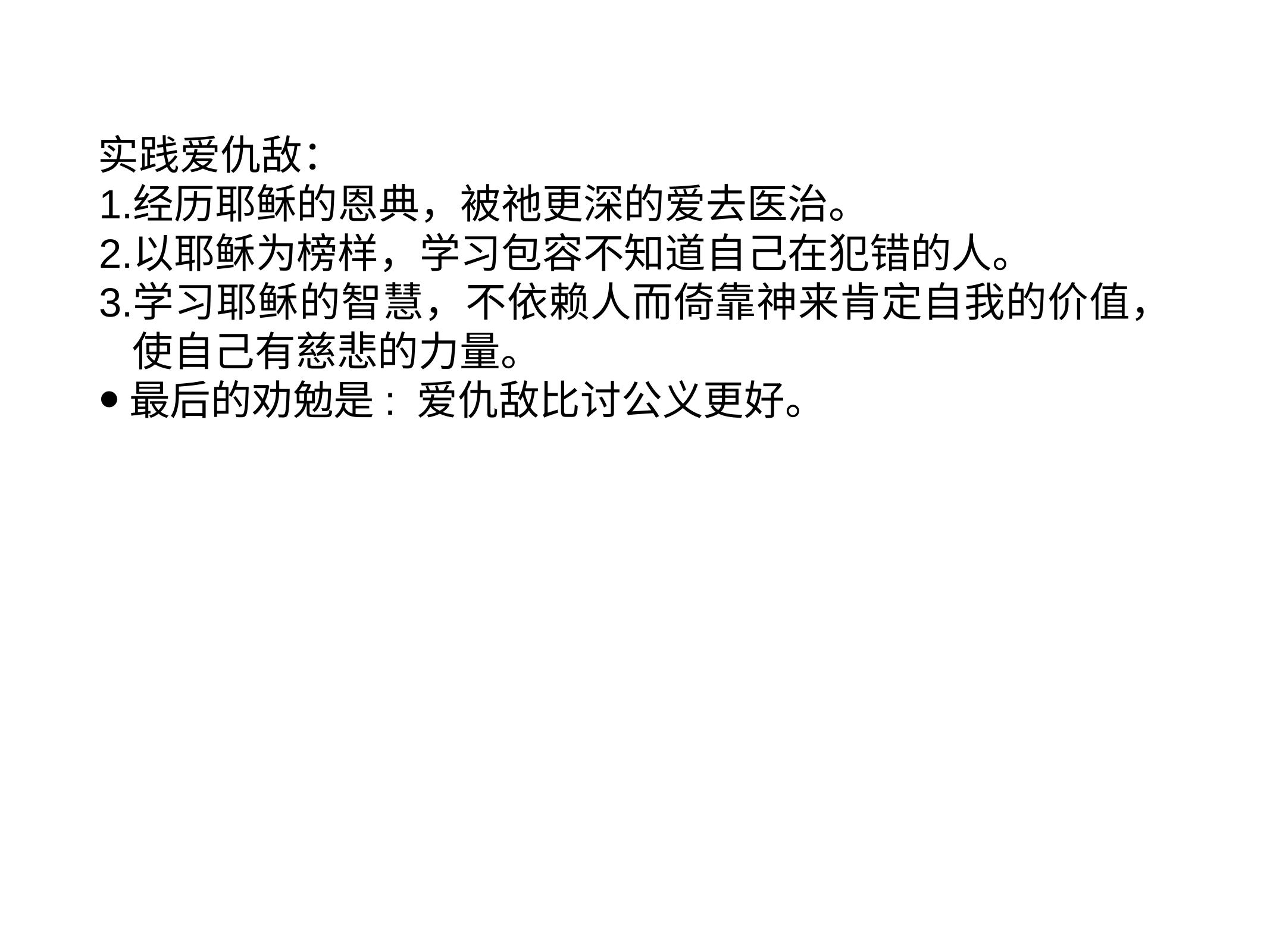

实践爱仇敌：
经历耶稣的恩典，被祂更深的爱去医治。
以耶稣为榜样，学习包容不知道自己在犯错的人。
学习耶稣的智慧，不依赖人而倚靠神来肯定自我的价值，使自己有慈悲的力量。
最后的劝勉是: 爱仇敌比讨公义更好。